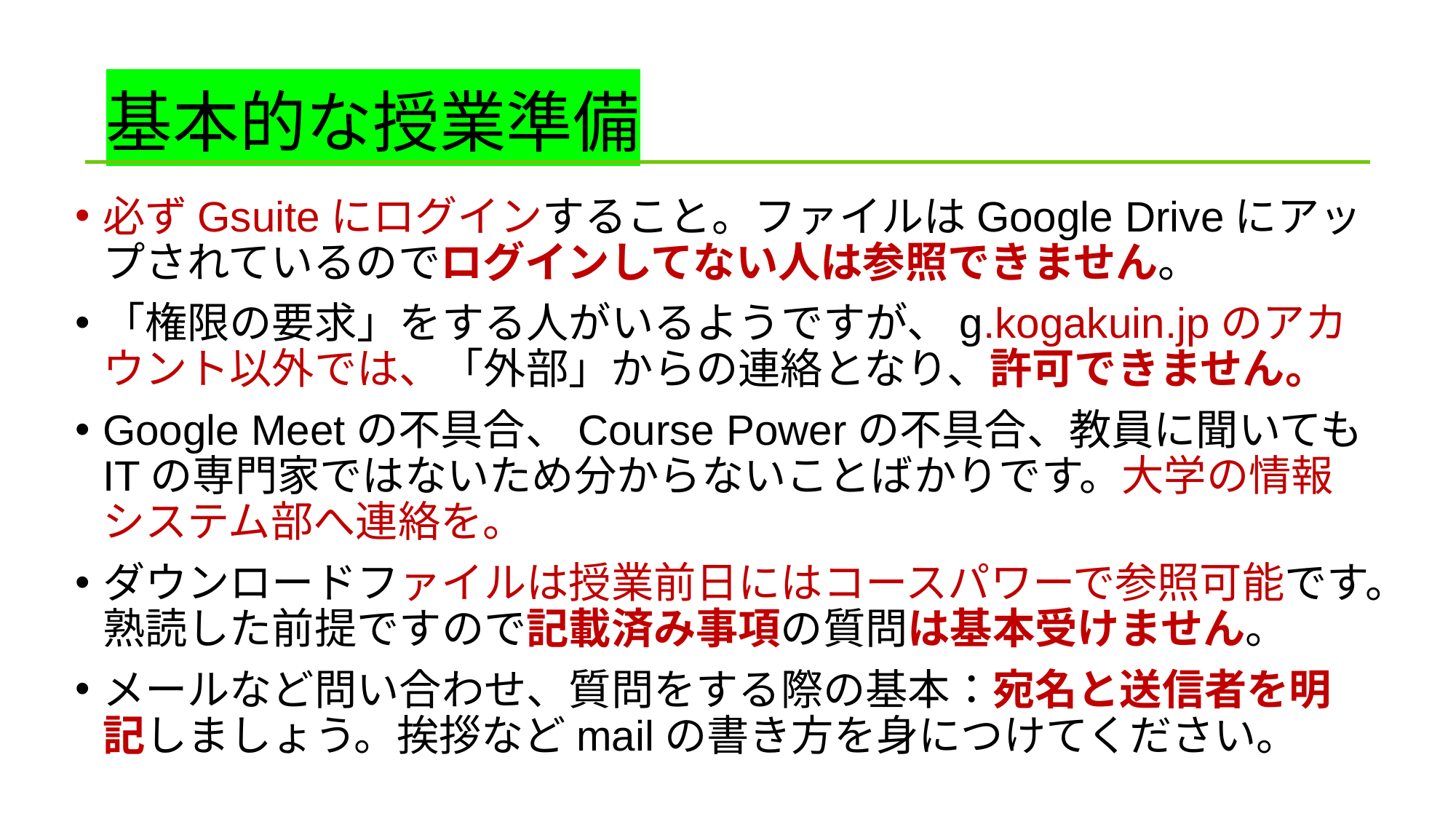

# 基本的な授業準備
必ずGsuiteにログインすること。ファイルはGoogle Driveにアップされているのでログインしてない人は参照できません。
「権限の要求」をする人がいるようですが、g.kogakuin.jpのアカウント以外では、「外部」からの連絡となり、許可できません。
Google Meetの不具合、Course Powerの不具合、教員に聞いてもITの専門家ではないため分からないことばかりです。大学の情報システム部へ連絡を。
ダウンロードファイルは授業前日にはコースパワーで参照可能です。熟読した前提ですので記載済み事項の質問は基本受けません。
メールなど問い合わせ、質問をする際の基本：宛名と送信者を明記しましょう。挨拶などmailの書き方を身につけてください。